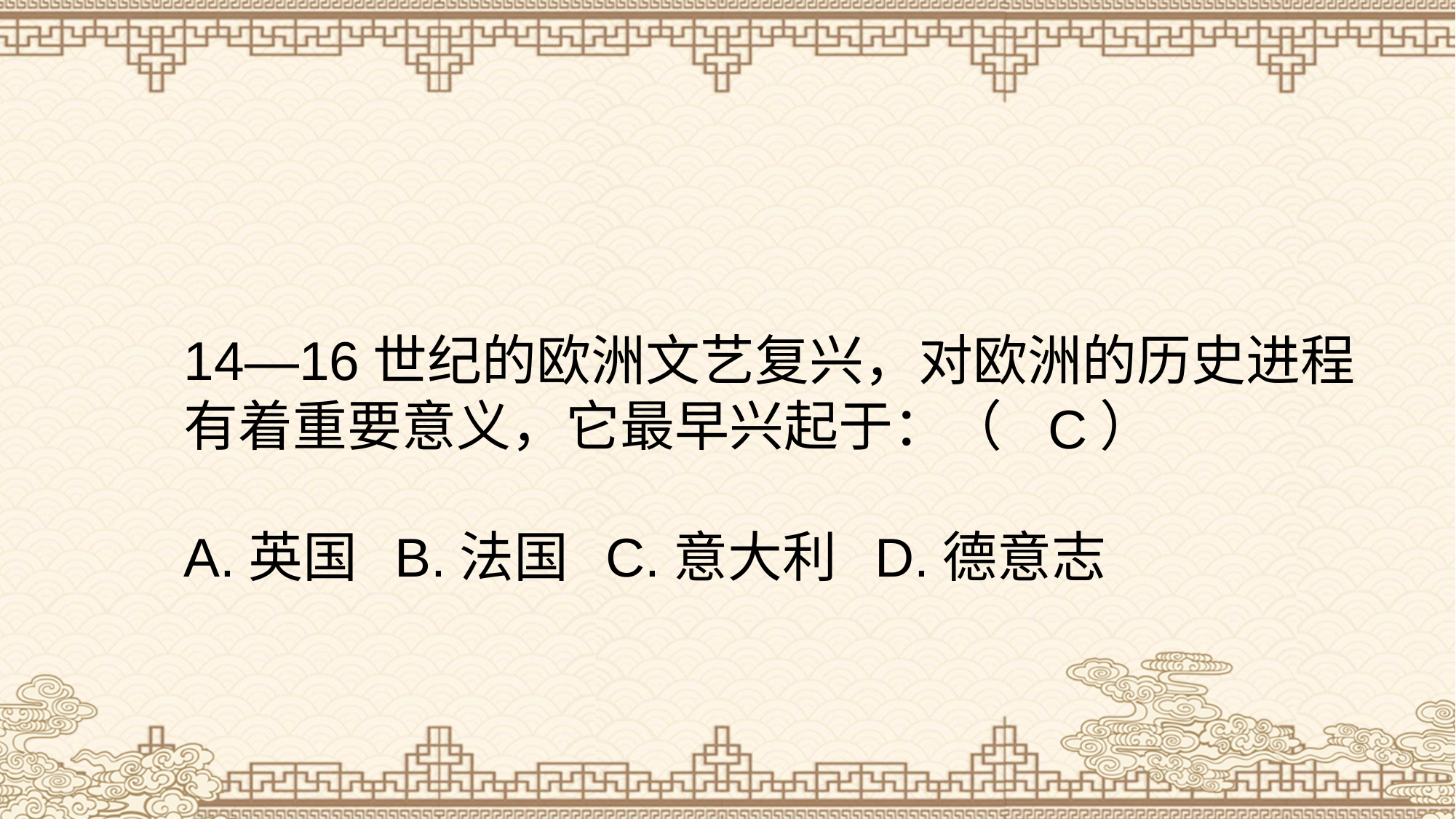

14—16世纪的欧洲文艺复兴，对欧洲的历史进程有着重要意义，它最早兴起于：（        ）

A.英国  B.法国  C.意大利  D.德意志
C